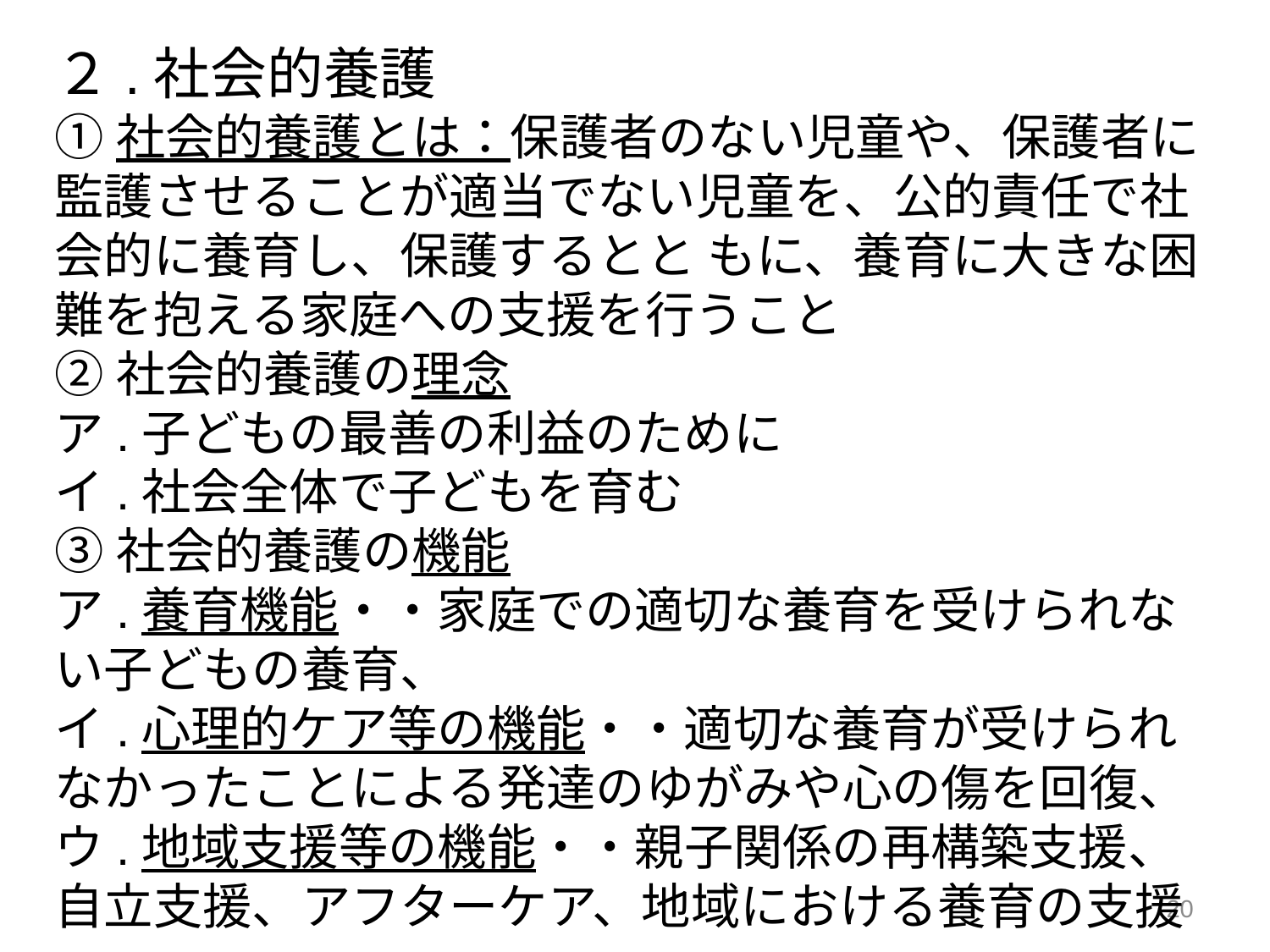

２.社会的養護
①社会的養護とは：保護者のない児童や、保護者に監護させることが適当でない児童を、公的責任で社会的に養育し、保護するとと もに、養育に大きな困難を抱える家庭への支援を行うこと
②社会的養護の理念
ア.子どもの最善の利益のために
イ.社会全体で子どもを育む
③社会的養護の機能
ア.養育機能・・家庭での適切な養育を受けられない子どもの養育、
イ.心理的ケア等の機能・・適切な養育が受けられなかったことによる発達のゆがみや心の傷を回復、
ウ.地域支援等の機能・・親子関係の再構築支援、自立支援、アフターケア、地域における養育の支援
20